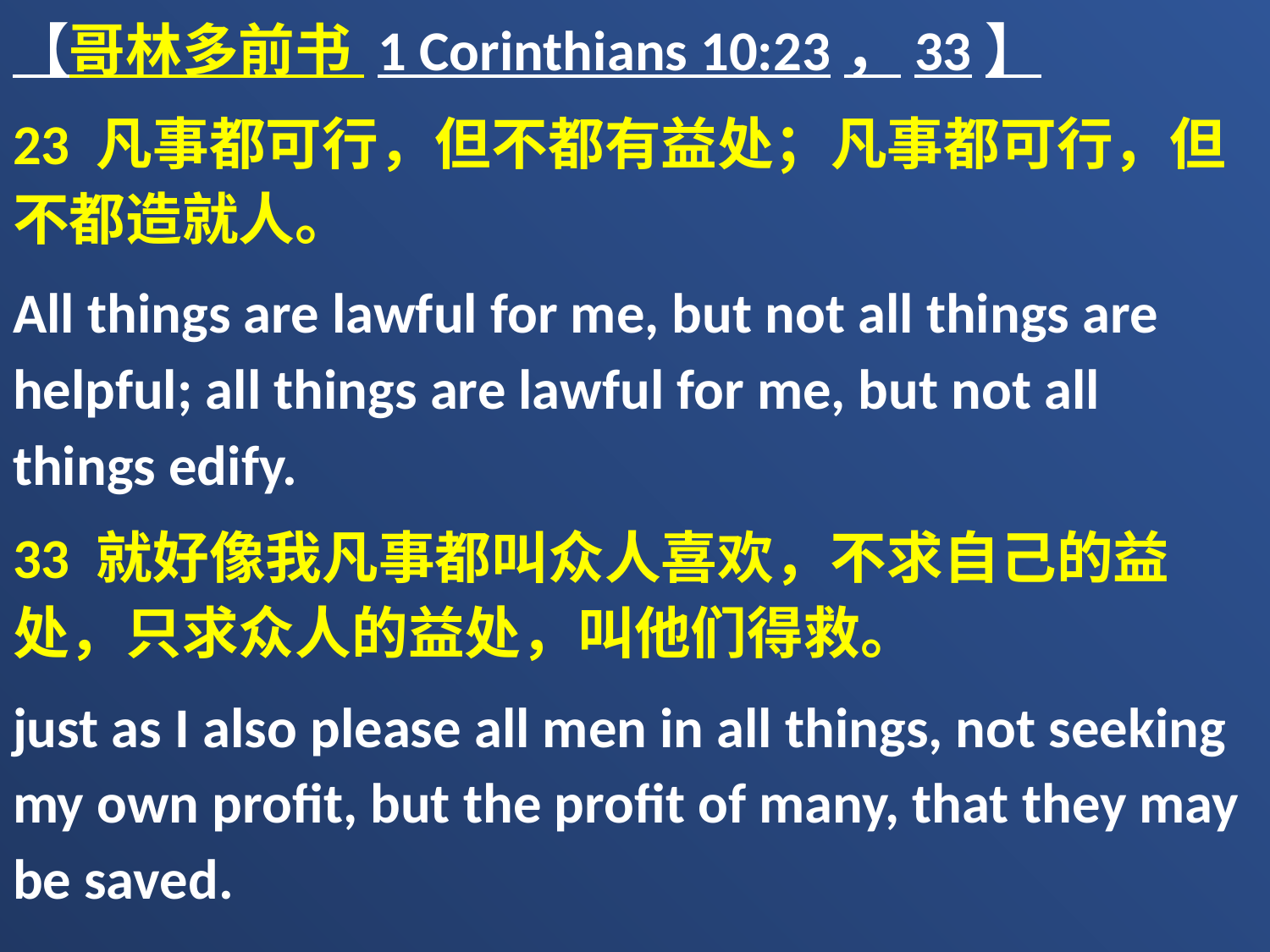

【哥林多前书 1 Corinthians 10:23，33】
23 凡事都可行，但不都有益处；凡事都可行，但不都造就人。
All things are lawful for me, but not all things are helpful; all things are lawful for me, but not all things edify.
33 就好像我凡事都叫众人喜欢，不求自己的益处，只求众人的益处，叫他们得救。
just as I also please all men in all things, not seeking my own profit, but the profit of many, that they may be saved.